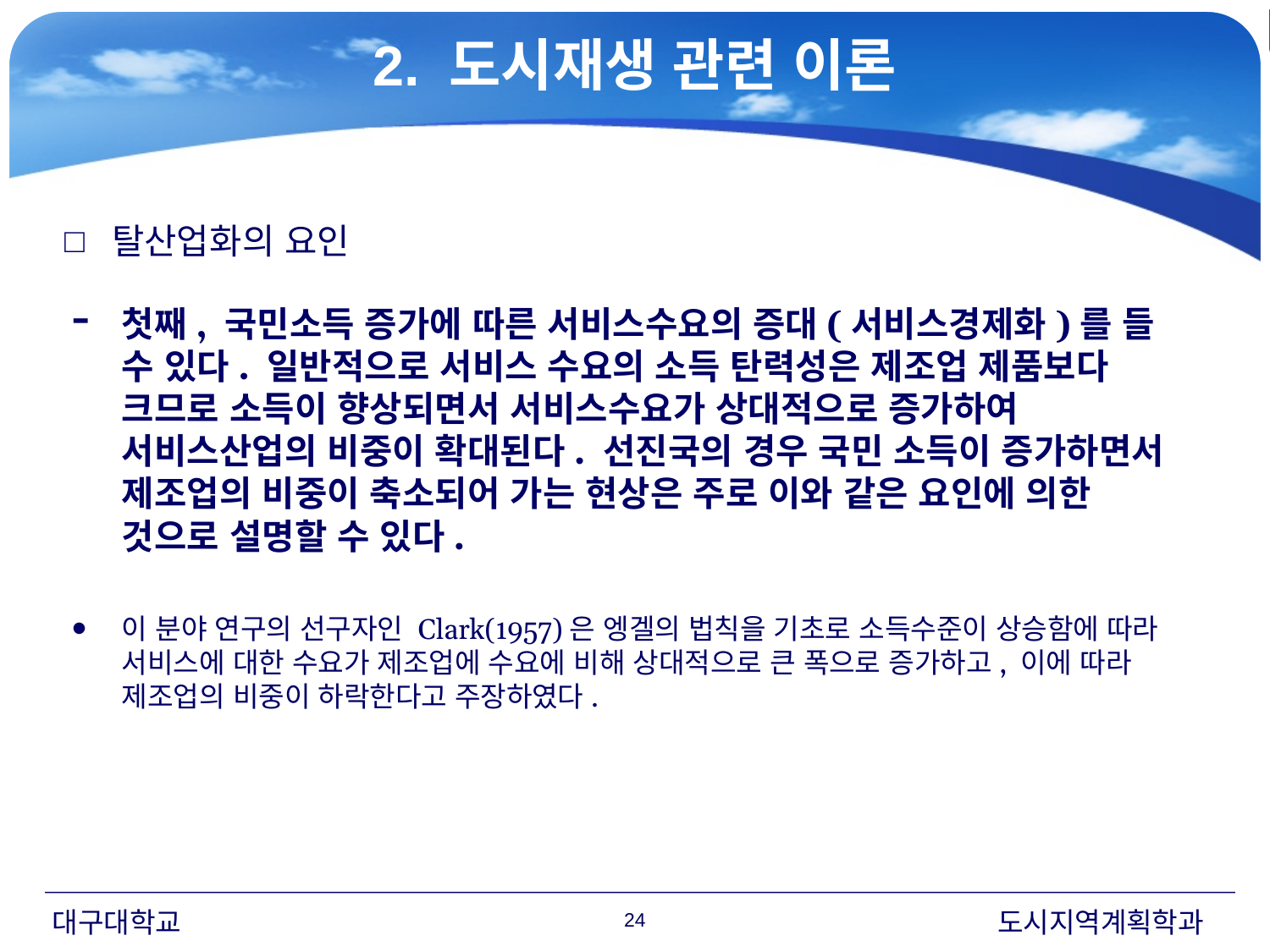

2. 도시재생 관련 이론
□
  탈산업화의 요인
첫째, 국민소득 증가에 따른 서비스수요의 증대(서비스경제화)를 들 수 있다. 일반적으로 서비스 수요의 소득 탄력성은 제조업 제품보다 크므로 소득이 향상되면서 서비스수요가 상대적으로 증가하여 서비스산업의 비중이 확대된다. 선진국의 경우 국민 소득이 증가하면서 제조업의 비중이 축소되어 가는 현상은 주로 이와 같은 요인에 의한 것으로 설명할 수 있다.

이 분야 연구의 선구자인 Clark(1957)은 엥겔의 법칙을 기초로 소득수준이 상승함에 따라 서비스에 대한 수요가 제조업에 수요에 비해 상대적으로 큰 폭으로 증가하고, 이에 따라 제조업의 비중이 하락한다고 주장하였다.